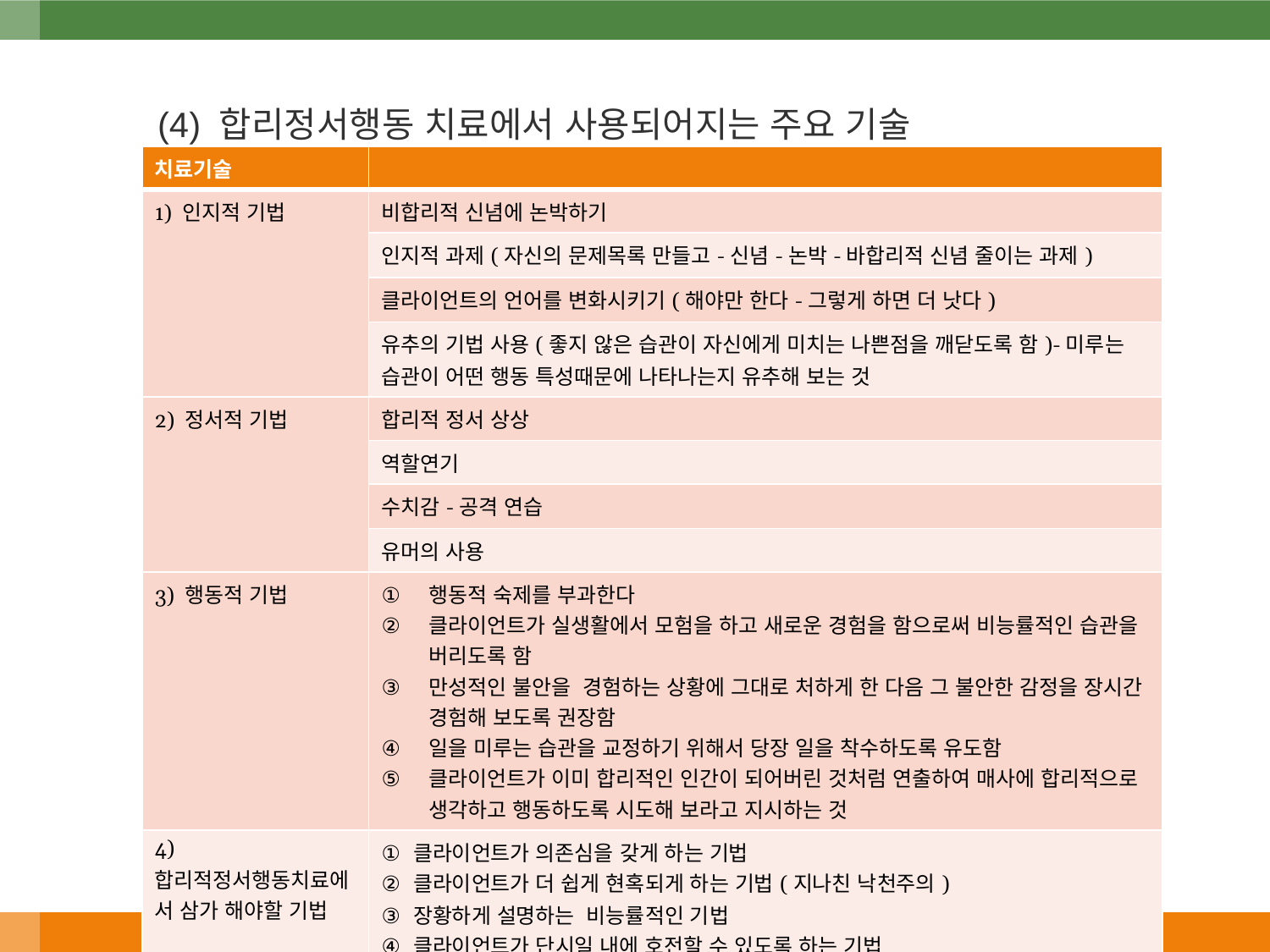

(4) 합리정서행동 치료에서 사용되어지는 주요 기술

| 치료기술 |  |
| --- | --- |
| 1) 인지적 기법 | 비합리적 신념에 논박하기 |
|  | 인지적 과제(자신의 문제목록 만들고-신념-논박-바합리적 신념 줄이는 과제) |
|  | 클라이언트의 언어를 변화시키기(해야만 한다-그렇게 하면 더 낫다) |
|  | 유추의 기법 사용(좋지 않은 습관이 자신에게 미치는 나쁜점을 깨닫도록 함)-미루는 습관이 어떤 행동 특성때문에 나타나는지 유추해 보는 것 |
| 2) 정서적 기법 | 합리적 정서 상상 |
|  | 역할연기 |
|  | 수치감-공격 연습 |
|  | 유머의 사용 |
| 3) 행동적 기법 | 행동적 숙제를 부과한다 클라이언트가 실생활에서 모험을 하고 새로운 경험을 함으로써 비능률적인 습관을 버리도록 함 만성적인 불안을 경험하는 상황에 그대로 처하게 한 다음 그 불안한 감정을 장시간 경험해 보도록 권장함 일을 미루는 습관을 교정하기 위해서 당장 일을 착수하도록 유도함 클라이언트가 이미 합리적인 인간이 되어버린 것처럼 연출하여 매사에 합리적으로 생각하고 행동하도록 시도해 보라고 지시하는 것 |
| 4) 합리적정서행동치료에서 삼가 해야할 기법 | 클라이언트가 의존심을 갖게 하는 기법 클라이언트가 더 쉽게 현혹되게 하는 기법(지나친 낙천주의) 장황하게 설명하는 비능률적인 기법 클라이언트가 단시일 내에 호전할 수 있도록 하는 기법 비합리적 사고에 집중하는 클라이언트의 관심을 다른 곳으로 도피시키는 기법 효과가 제대로 검증되지 않은 기법 클라이언트에게 그들의 비합리적인 사고가 어떻게 변화되는 가를 보여주지 않거나 보여주기 전에 선행사건을 변화시키고자 하는 기법 |